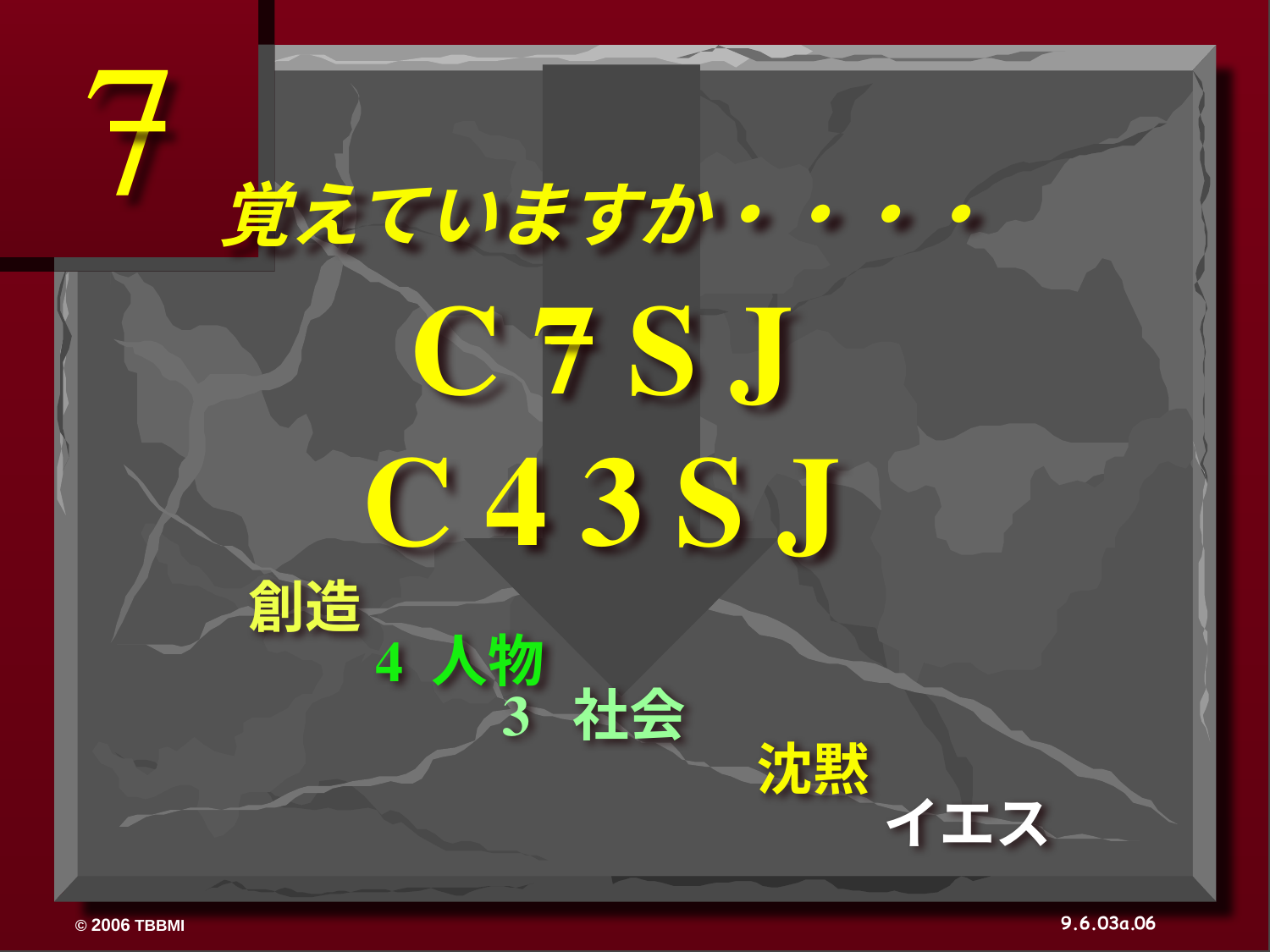

7

覚えていますか・・・・
C 7 S J

C 4 3 S J
	創造
		4 人物
			3  社会
					沈黙
						イエス

06